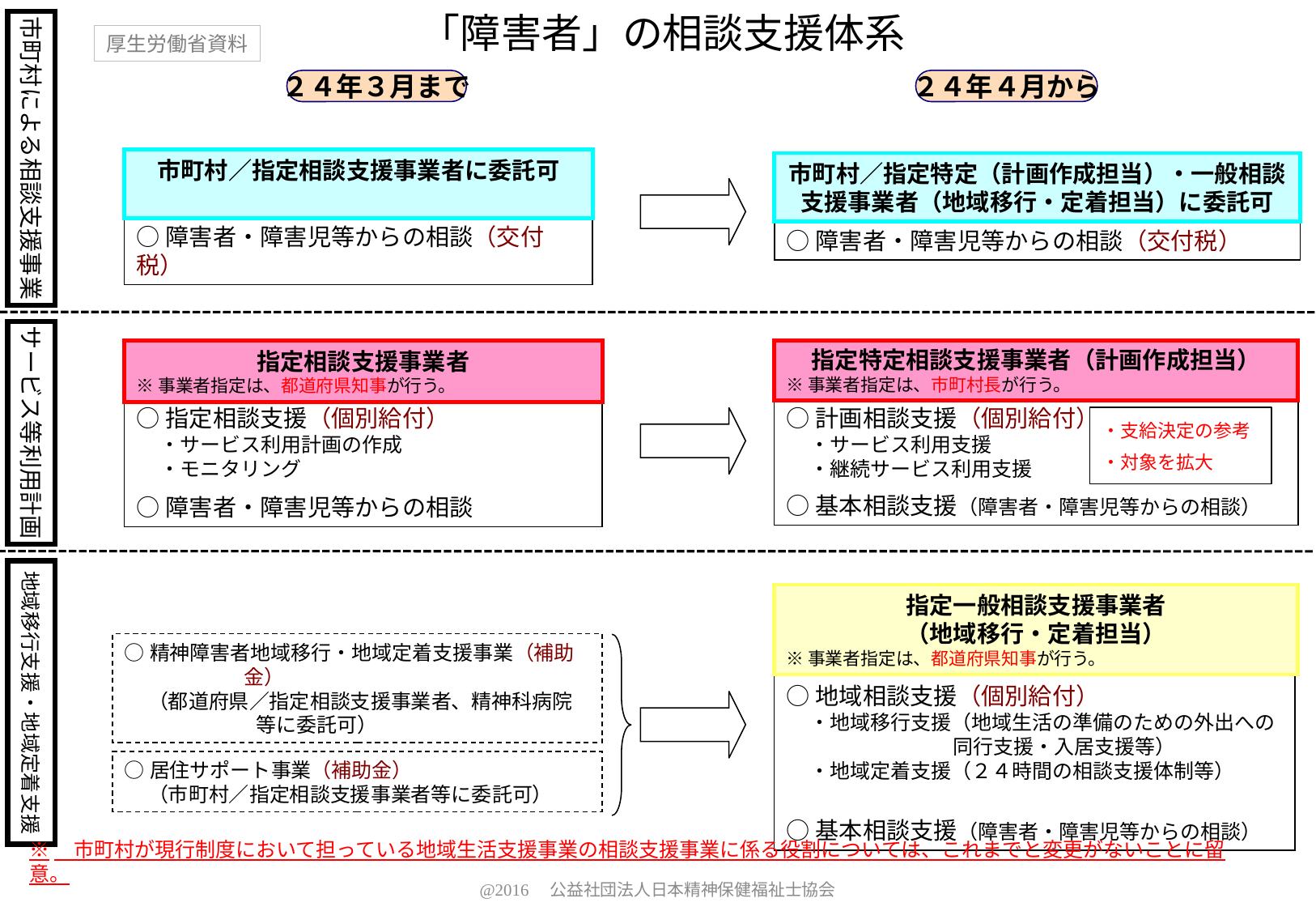

２４年４月から
２４年３月まで
「障害者」の相談支援体系
市町村による相談支援事業
厚生労働省資料
市町村／指定相談支援事業者に委託可

市町村／指定特定（計画作成担当）・一般相談
支援事業者（地域移行・定着担当）に委託可

○障害者・障害児等からの相談（交付税）
○障害者・障害児等からの相談（交付税）
サービス等利用計画
指定相談支援事業者
※事業者指定は、都道府県知事が行う。
○指定相談支援（個別給付）
・サービス利用計画の作成
・モニタリング
○障害者・障害児等からの相談
指定特定相談支援事業者（計画作成担当）
※事業者指定は、市町村長が行う。
○計画相談支援（個別給付）
・サービス利用支援
・継続サービス利用支援
○基本相談支援（障害者・障害児等からの相談）

・支給決定の参考
・対象を拡大
地域移行支援・地域定着支援
指定一般相談支援事業者
（地域移行・定着担当）
※事業者指定は、都道府県知事が行う。
○地域相談支援（個別給付）
・地域移行支援（地域生活の準備のための外出への同行支援・入居支援等）
・地域定着支援（２４時間の相談支援体制等）
○基本相談支援（障害者・障害児等からの相談）
○精神障害者地域移行・地域定着支援事業（補助金）
（都道府県／指定相談支援事業者、精神科病院等に委託可）

○居住サポート事業（補助金）
（市町村／指定相談支援事業者等に委託可）
※　市町村が現行制度において担っている地域生活支援事業の相談支援事業に係る役割については、これまでと変更がないことに留意。
@2016　公益社団法人日本精神保健福祉士協会